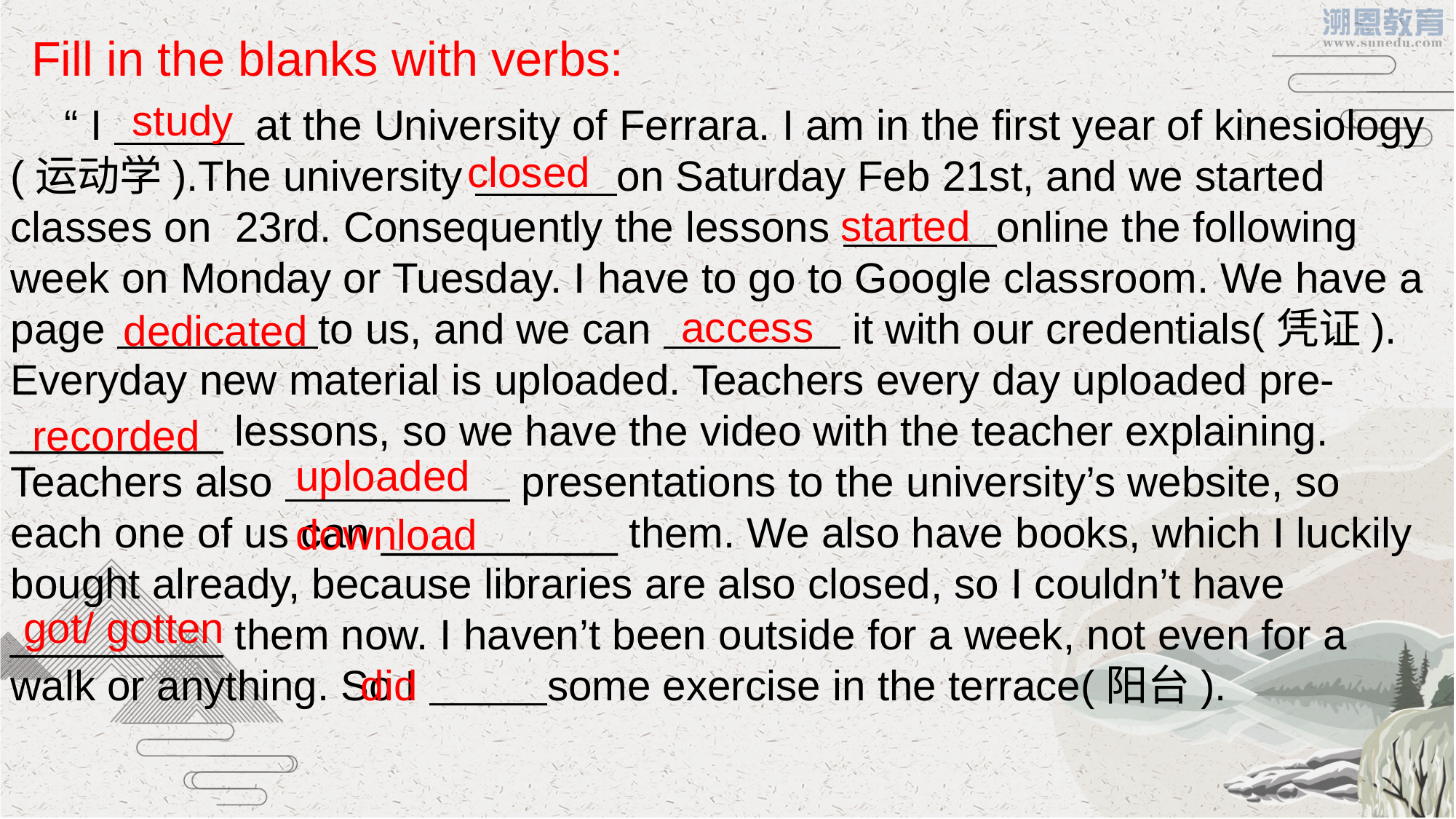

Fill in the blanks with verbs:
study
      “ I             at the University of Ferrara. I am in the first year of kinesiology
(运动学).The university             on Saturday Feb 21st, and we started classes on  23rd. Consequently the lessons              online the following week on Monday or Tuesday. I have to go to Google classroom. We have a page                  to us, and we can                 it with our credentials(凭证). Everyday new material is uploaded. Teachers every day uploaded pre-_________ lessons, so we have the video with the teacher explaining. Teachers also                     presentations to the university’s website, so each one of us can __________ them. We also have books, which I luckily bought already, because libraries are also closed, so I couldn’t have _________ them now. I haven’t been outside for a week, not even for a walk or anything. So I           some exercise in the terrace(阳台).
closed
started
access
dedicated
recorded
uploaded
download
 got/ gotten
did